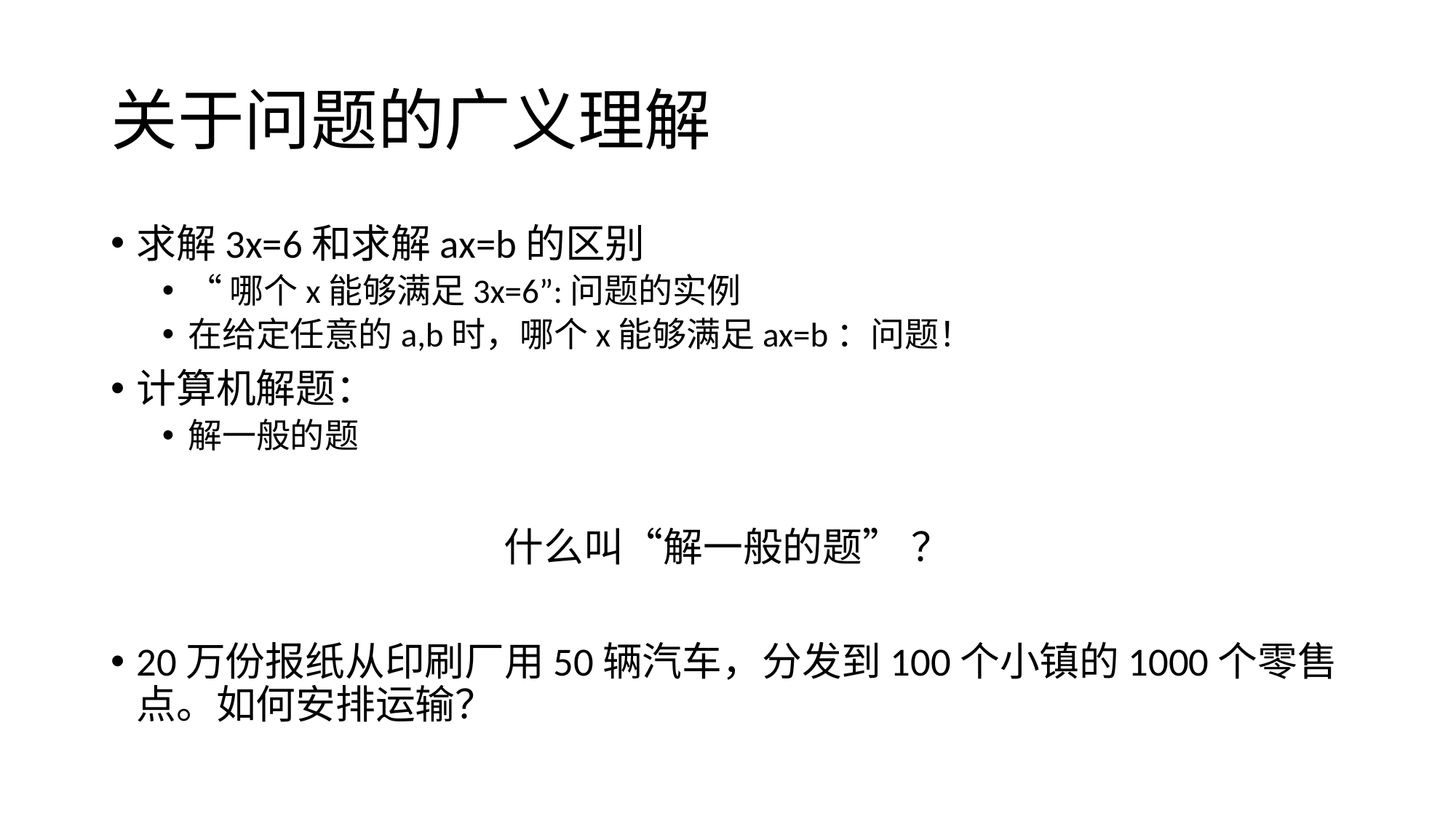

# 关于问题的广义理解
求解3x=6和求解ax=b的区别
“哪个x能够满足3x=6”:问题的实例
在给定任意的a,b时，哪个x能够满足ax=b：问题！
计算机解题：
解一般的题

什么叫“解一般的题” ？

20万份报纸从印刷厂用50辆汽车，分发到100个小镇的1000个零售点。如何安排运输？